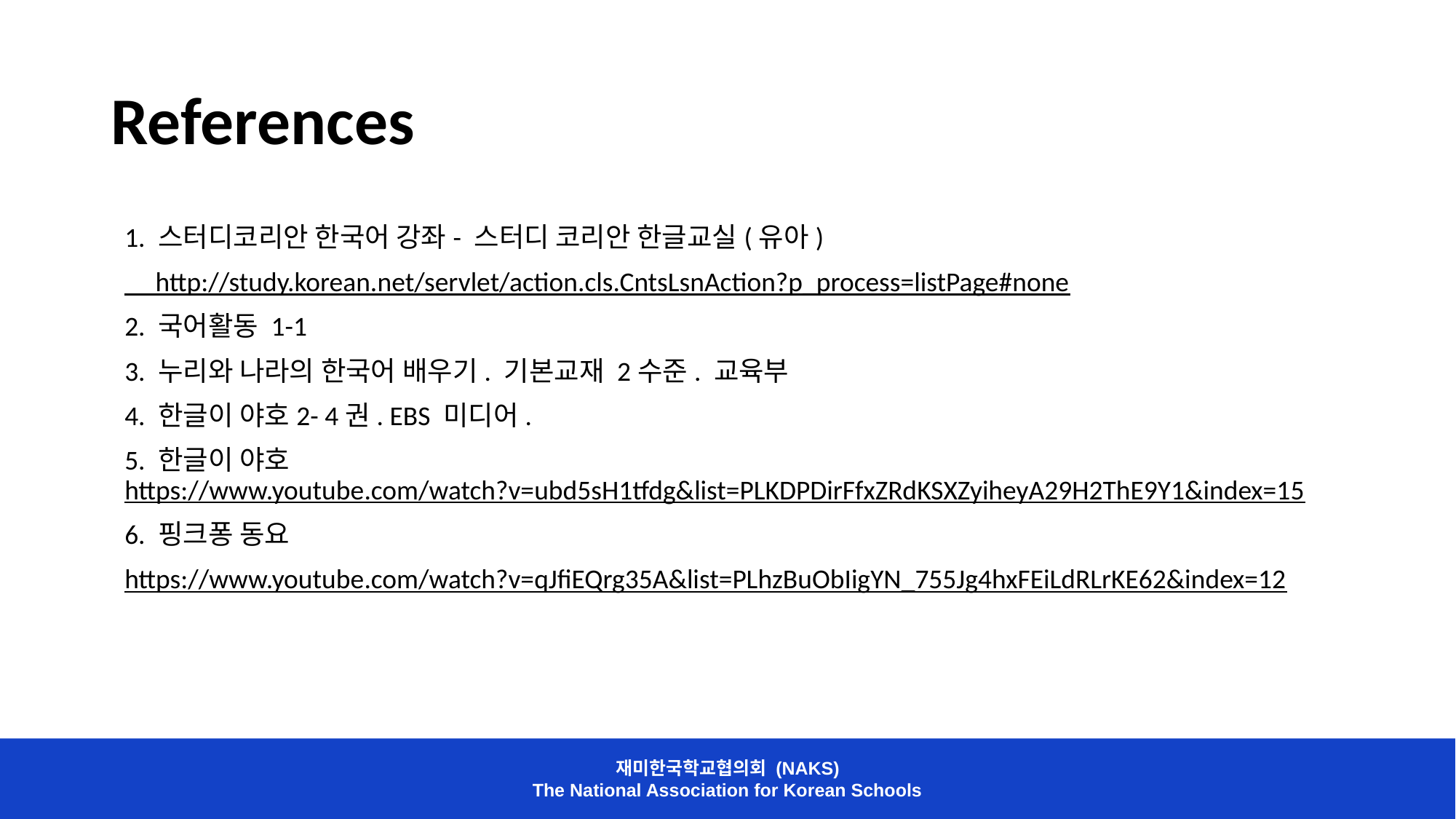

# References
1. 스터디코리안 한국어 강좌- 스터디 코리안 한글교실(유아)
     http://study.korean.net/servlet/action.cls.CntsLsnAction?p_process=listPage#none
2. 국어활동 1-1
3. 누리와 나라의 한국어 배우기. 기본교재 2수준. 교육부
4. 한글이 야호2- 4권. EBS 미디어.
5. 한글이 야호 https://www.youtube.com/watch?v=ubd5sH1tfdg&list=PLKDPDirFfxZRdKSXZyiheyA29H2ThE9Y1&index=15
6. 핑크퐁 동요
https://www.youtube.com/watch?v=qJfiEQrg35A&list=PLhzBuObIigYN_755Jg4hxFEiLdRLrKE62&index=12

재미한국학교협의회 (NAKS)
The National Association for Korean Schools